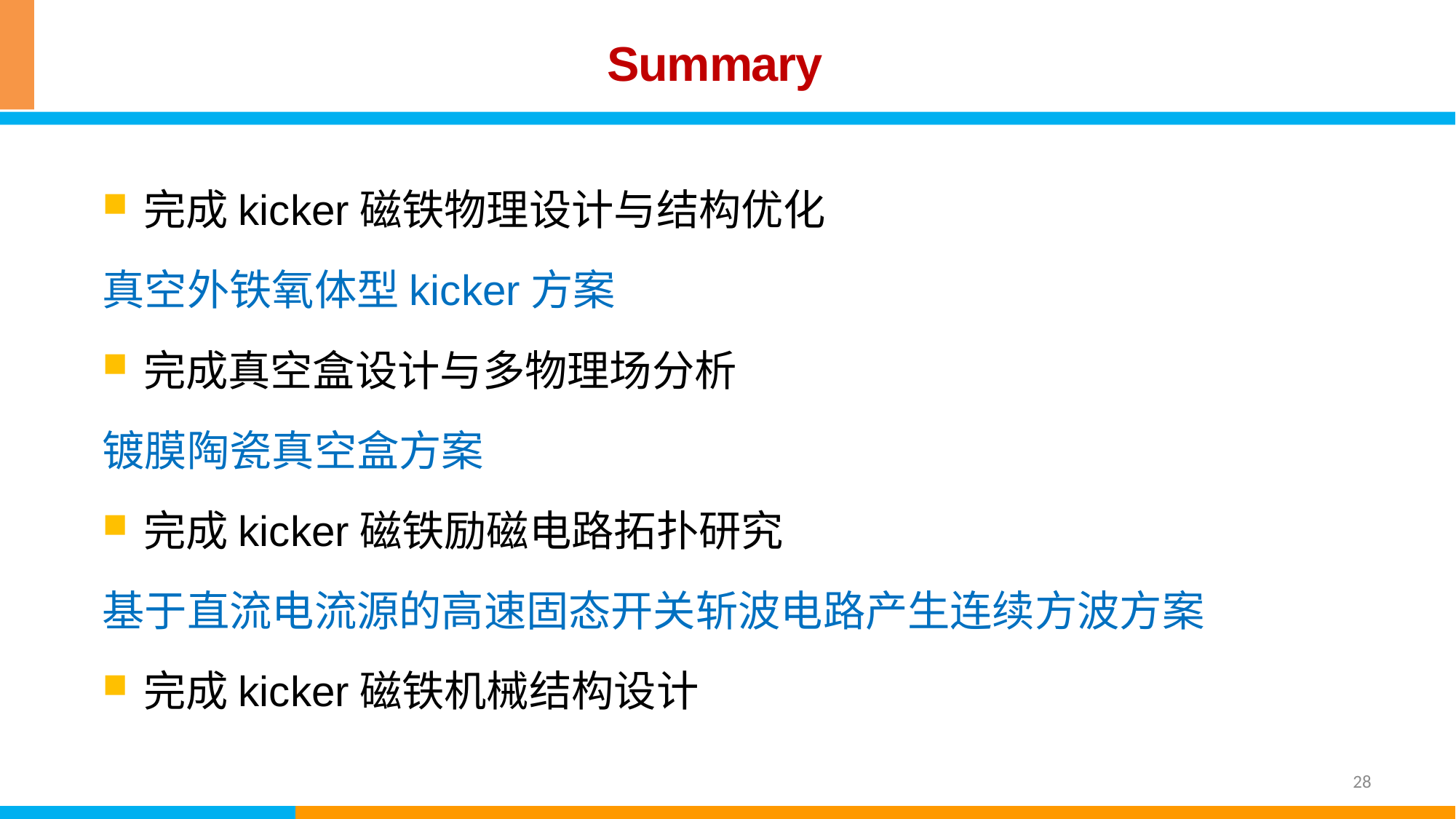

# Summary

完成kicker磁铁物理设计与结构优化
真空外铁氧体型kicker方案
完成真空盒设计与多物理场分析
镀膜陶瓷真空盒方案
完成kicker磁铁励磁电路拓扑研究
基于直流电流源的高速固态开关斩波电路产生连续方波方案
完成kicker磁铁机械结构设计
28